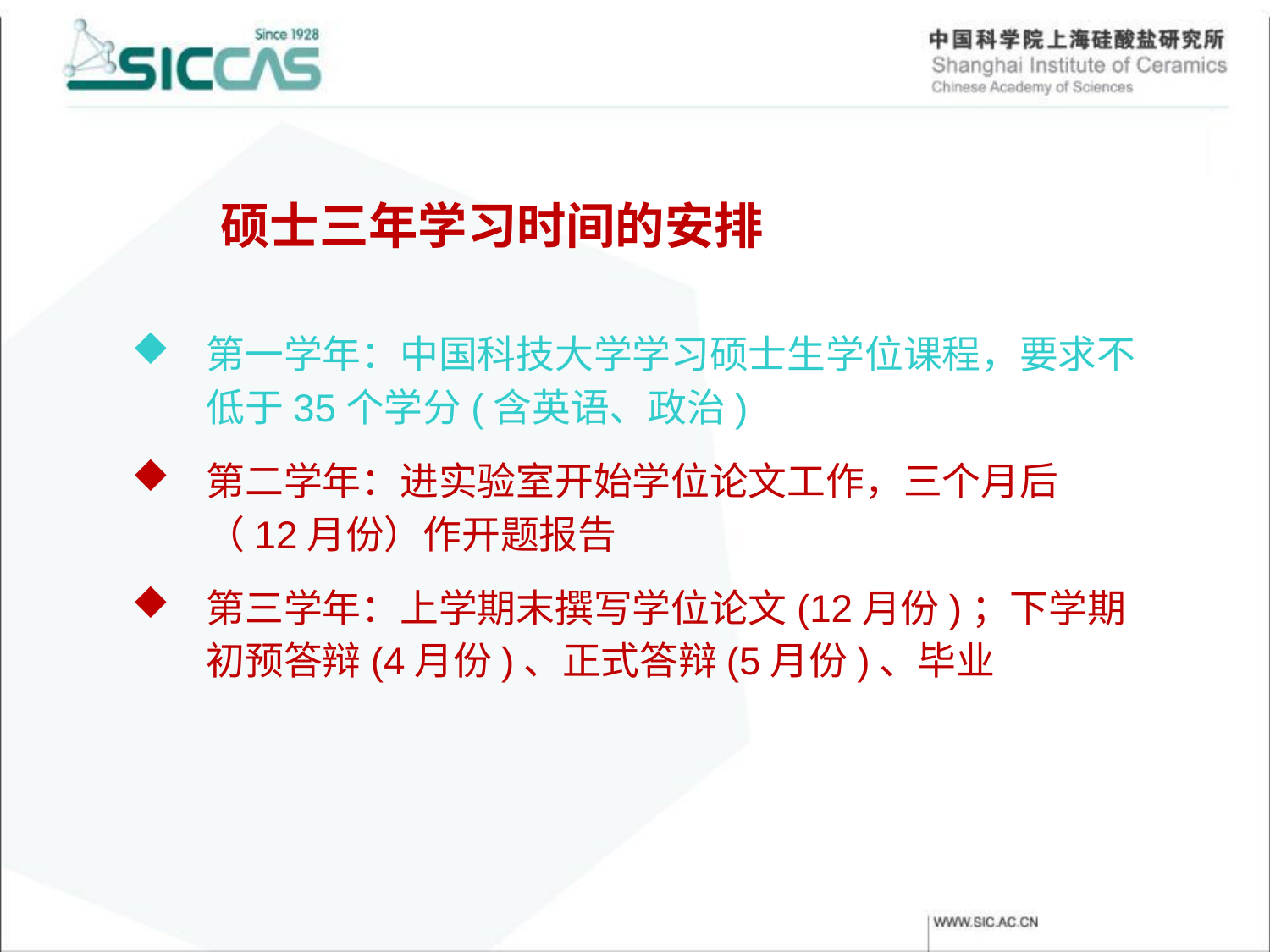

硕士三年学习时间的安排
第一学年：中国科技大学学习硕士生学位课程，要求不低于35个学分(含英语、政治)
第二学年：进实验室开始学位论文工作，三个月后（12月份）作开题报告
第三学年：上学期末撰写学位论文(12月份)；下学期初预答辩(4月份)、正式答辩(5月份)、毕业